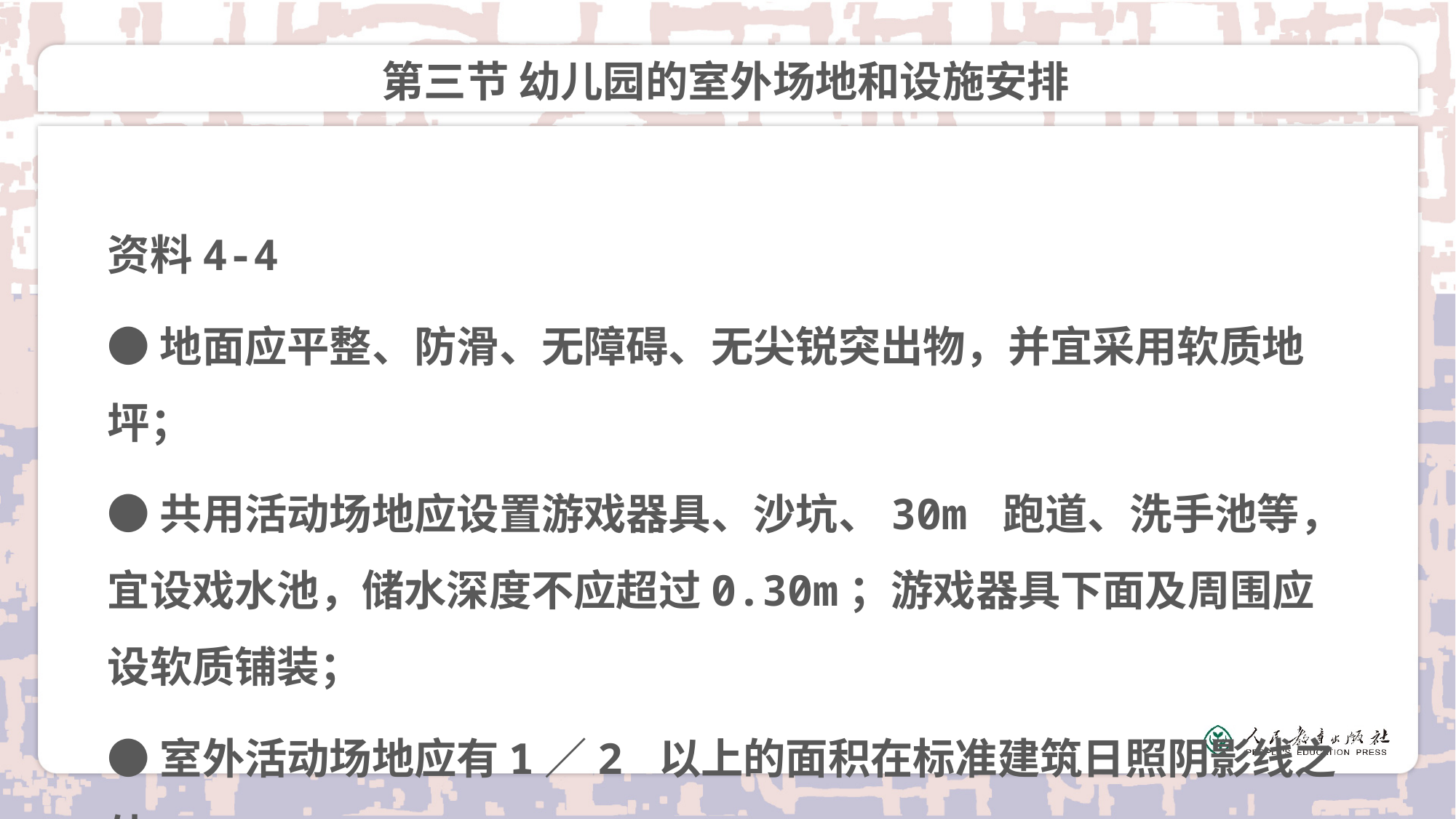

# 第三节 幼儿园的室外场地和设施安排
资料4-4
●地面应平整、防滑、无障碍、无尖锐突出物，并宜采用软质地坪；
●共用活动场地应设置游戏器具、沙坑、30m 跑道、洗手池等，宜设戏水池，储水深度不应超过0.30m；游戏器具下面及周围应设软质铺装；
●室外活动场地应有1／2 以上的面积在标准建筑日照阴影线之外。